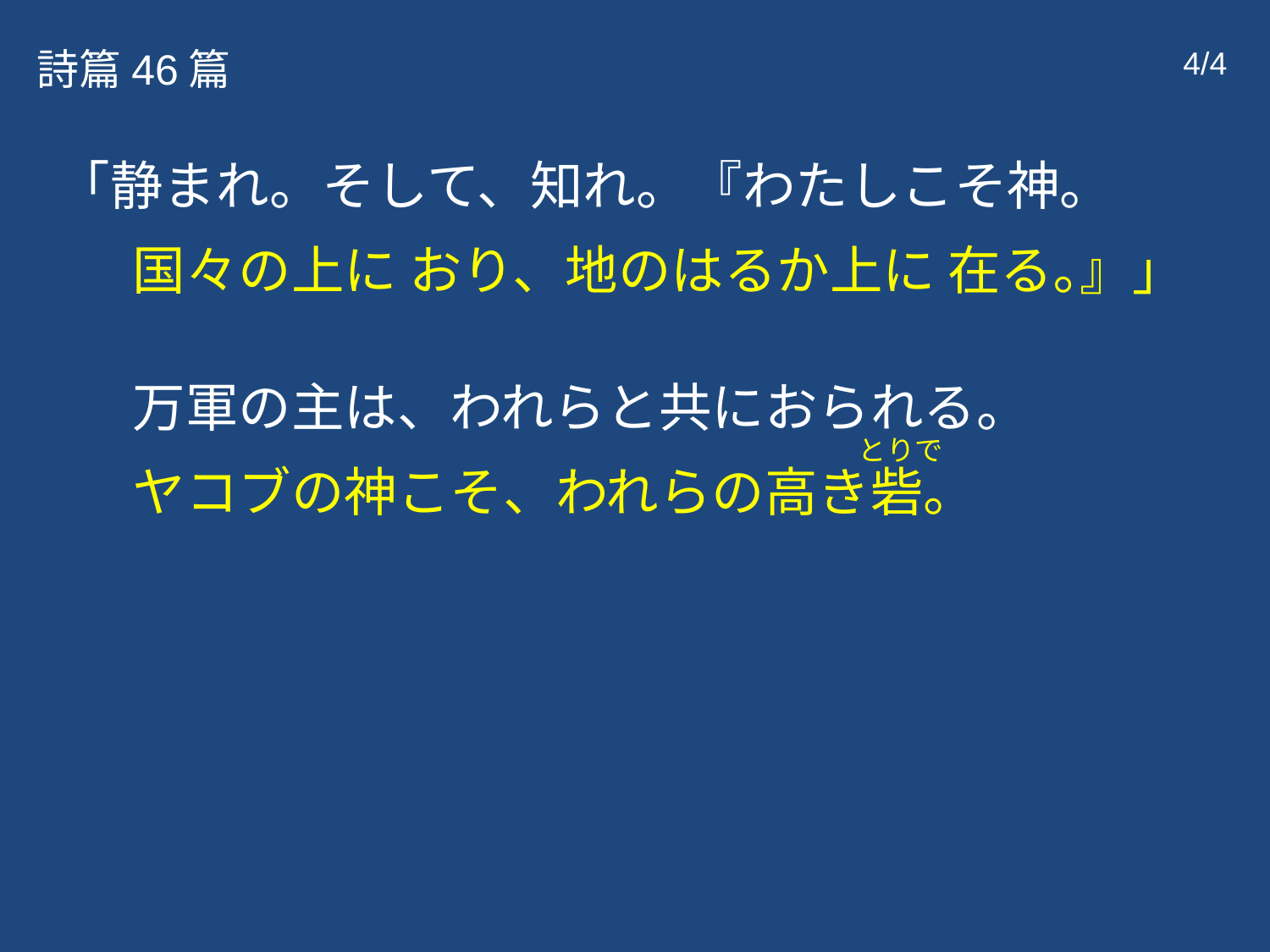

詩篇46篇
4/4
「静まれ。そして、知れ。『わたしこそ神。
国々の上に おり、地のはるか上に 在る｡』」
万軍の主は、われらと共におられる。
ヤコブの神こそ、われらの高き砦。
とりで